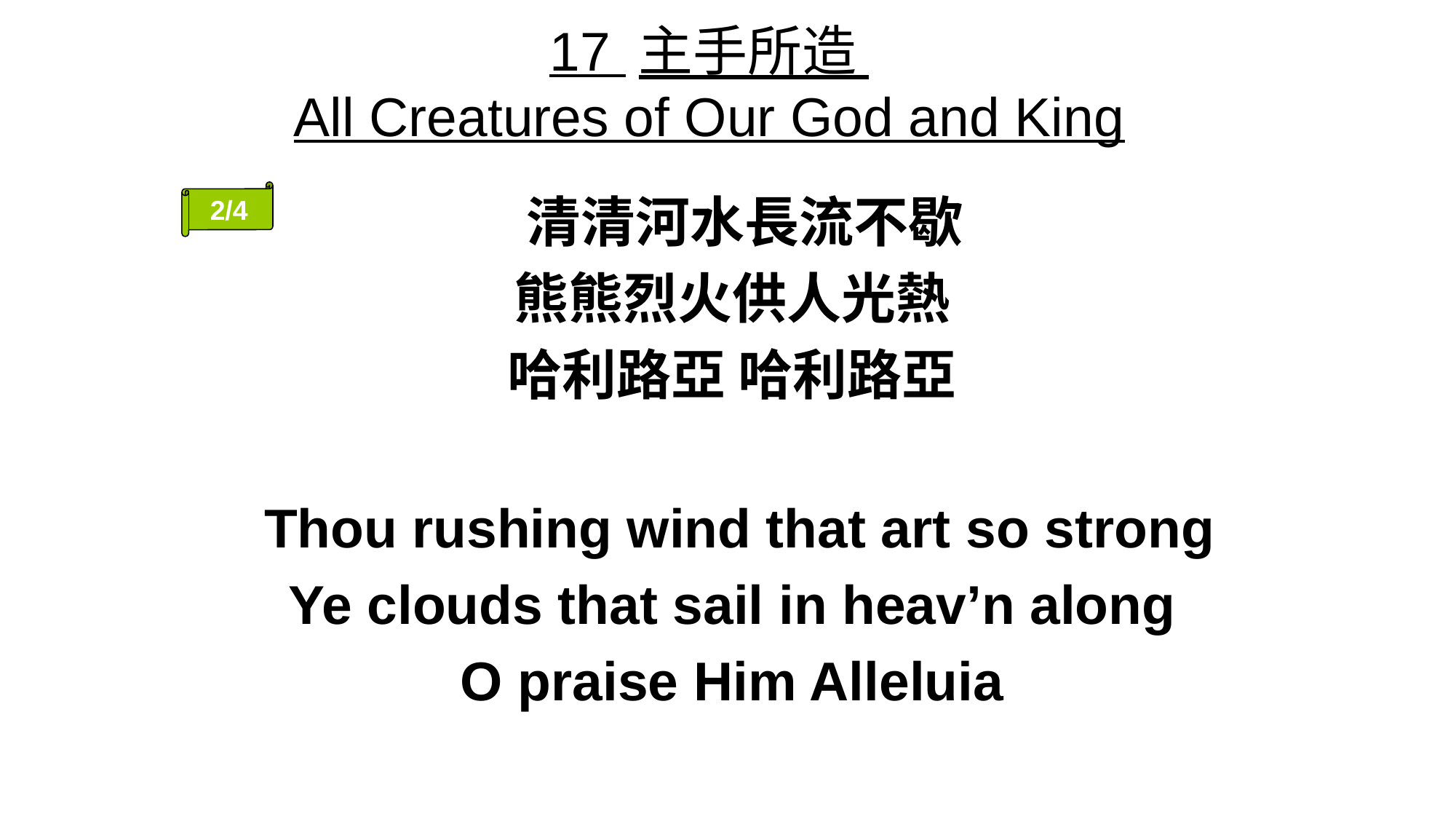

# 17 主手所造 All Creatures of Our God and King
2/4
 清清河水長流不歇
熊熊烈火供人光熱
哈利路亞 哈利路亞

 Thou rushing wind that art so strong
Ye clouds that sail in heav’n along
O praise Him Alleluia